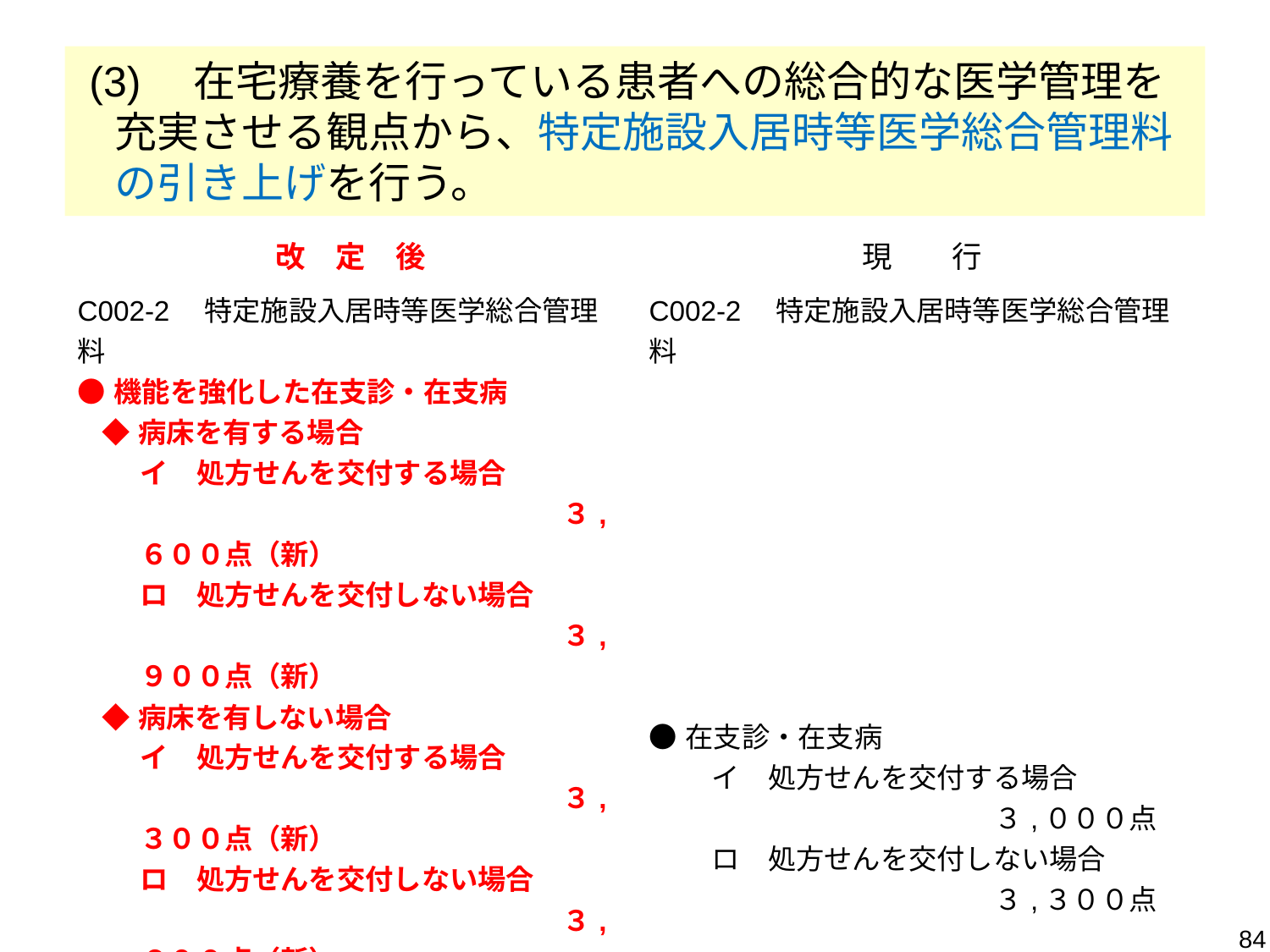

(3)　在宅療養を行っている患者への総合的な医学管理を充実させる観点から、特定施設入居時等医学総合管理料の引き上げを行う。
| 改　定　後 | 現　　行 |
| --- | --- |
| C002-2　特定施設入居時等医学総合管理料 ●機能を強化した在支診・在支病 ◆病床を有する場合 イ　処方せんを交付する場合 　　　　　　　　　　　　　　　３,６００点（新） ロ　処方せんを交付しない場合 　　　　　　　　　　　　　　　３,９００点（新） ◆病床を有しない場合 イ　処方せんを交付する場合 　　　　　　　　　　　　　　　３,３００点（新） ロ　処方せんを交付しない場合 　　　　　　　　　　　　　　　３,６００点（新） ●在支診・在支病 イ　処方せんを交付する場合 ３,０００点 ロ　処方せんを交付しない場合 ３,３００点 | C002-2　特定施設入居時等医学総合管理料 ●在支診・在支病 イ　処方せんを交付する場合 ３,０００点 ロ　処方せんを交付しない場合 ３,３００点 |
84